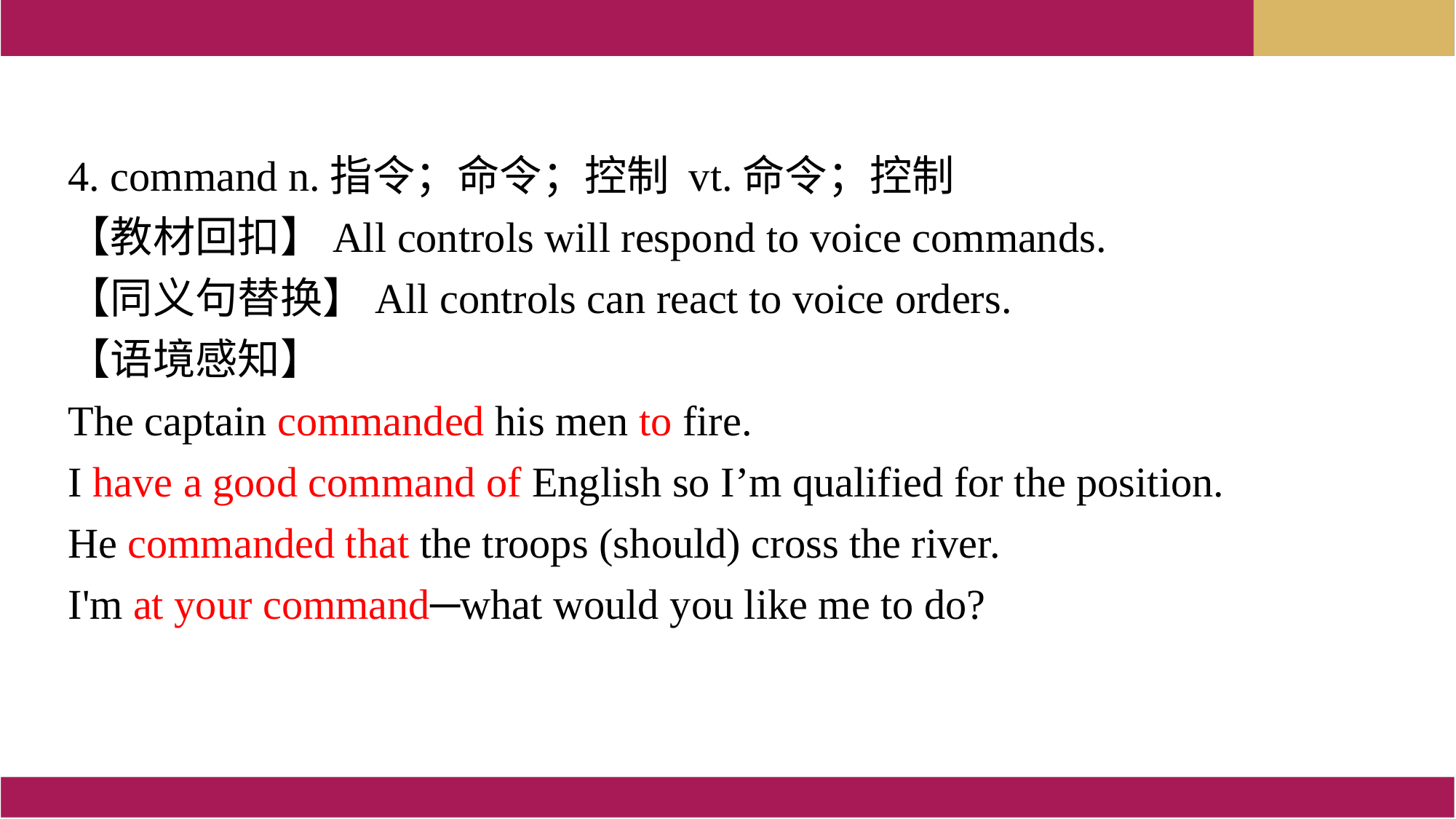

4. command n.指令；命令；控制 vt.命令；控制
【教材回扣】All controls will respond to voice commands.
【同义句替换】All controls can react to voice orders.
【语境感知】
The captain commanded his men to fire.
I have a good command of English so I’m qualified for the position.
He commanded that the troops (should) cross the river.
I'm at your command─what would you like me to do?